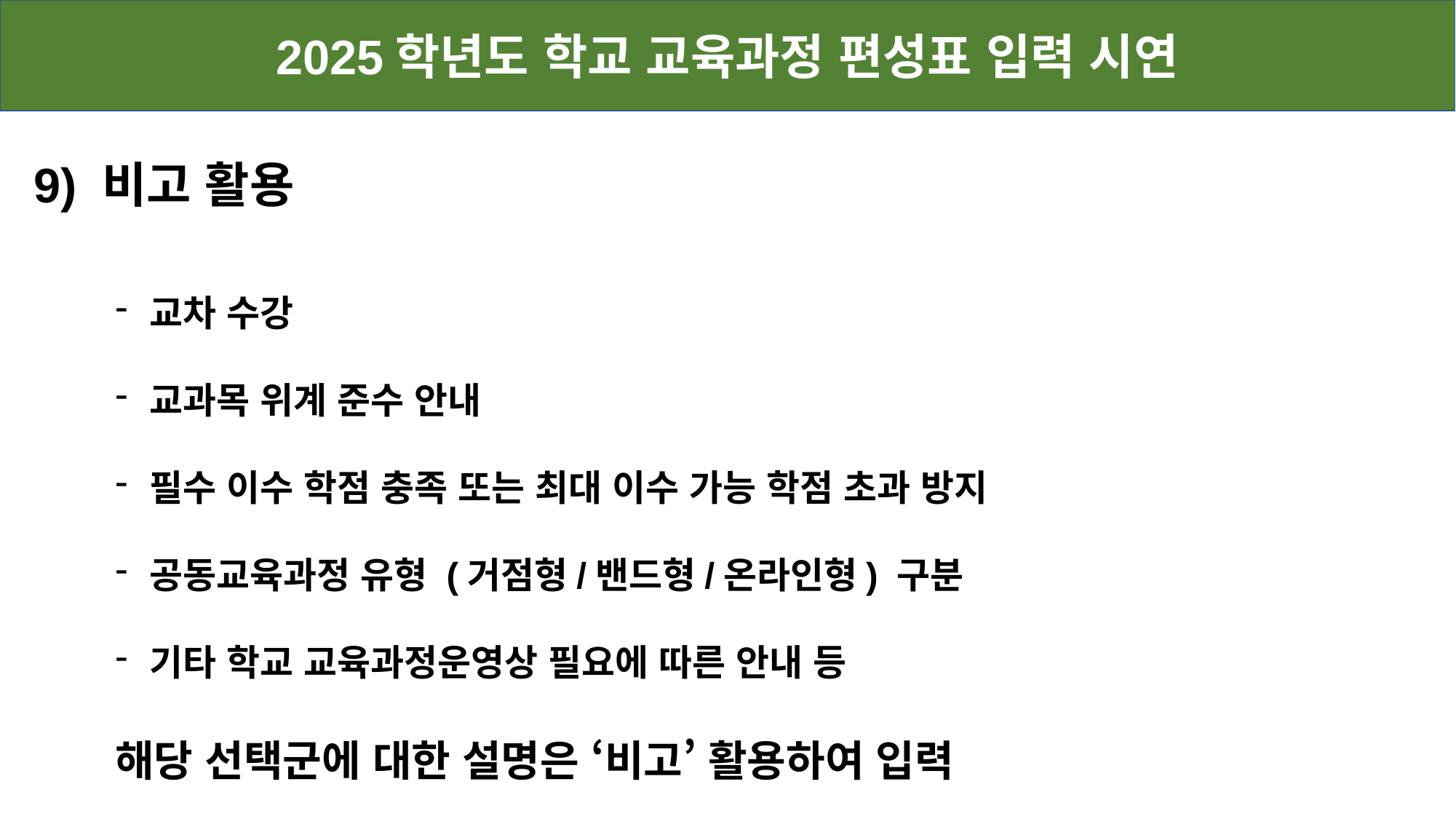

2025학년도 학교 교육과정 편성표 입력 시연
9) 비고 활용
교차 수강
교과목 위계 준수 안내
필수 이수 학점 충족 또는 최대 이수 가능 학점 초과 방지
공동교육과정 유형 (거점형/밴드형/온라인형) 구분
기타 학교 교육과정운영상 필요에 따른 안내 등
해당 선택군에 대한 설명은 ‘비고’ 활용하여 입력